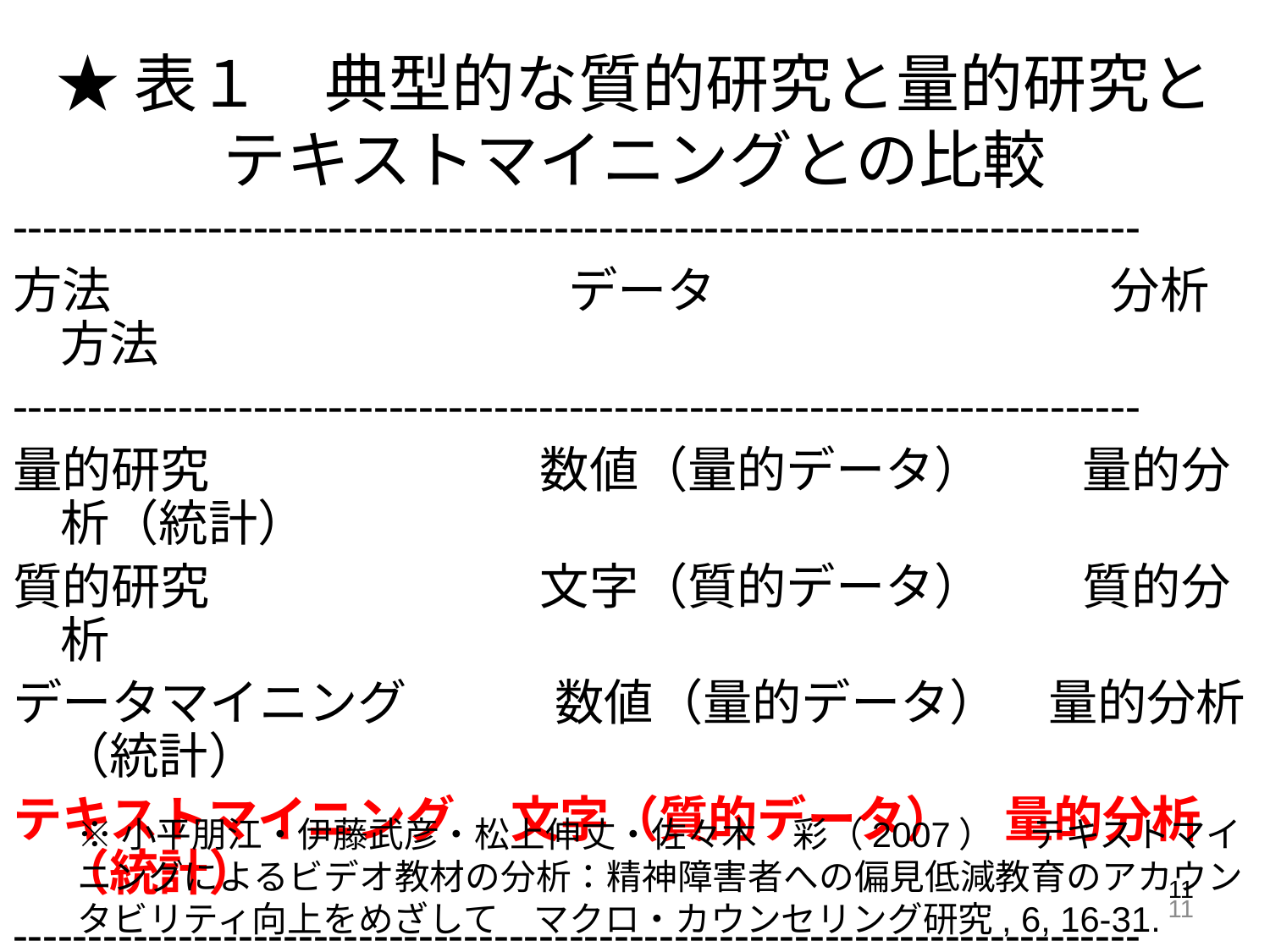

# ★表１　典型的な質的研究と量的研究と テキストマイニングとの比較
---------------------------------------------------------------------------
方法　　　　　		データ　　　　　　　　分析方法
---------------------------------------------------------------------------
量的研究　　　	　　数値（量的データ）　　量的分析（統計）
質的研究　　　	　　文字（質的データ）　　質的分析
データマイニング　　　数値（量的データ）　量的分析（統計）
テキストマイニング     文字（質的データ）　量的分析（統計）
---------------------------------------------------------------------------
テキストマイニングは質的方法と量的方法との両方の特徴をもつ。
※小平朋江・伊藤武彦・松上伸丈・佐々木　彩（2007）　テキストマイニングによるビデオ教材の分析：精神障害者への偏見低減教育のアカウンタビリティ向上をめざして　マクロ・カウンセリング研究, 6, 16-31.
11
11